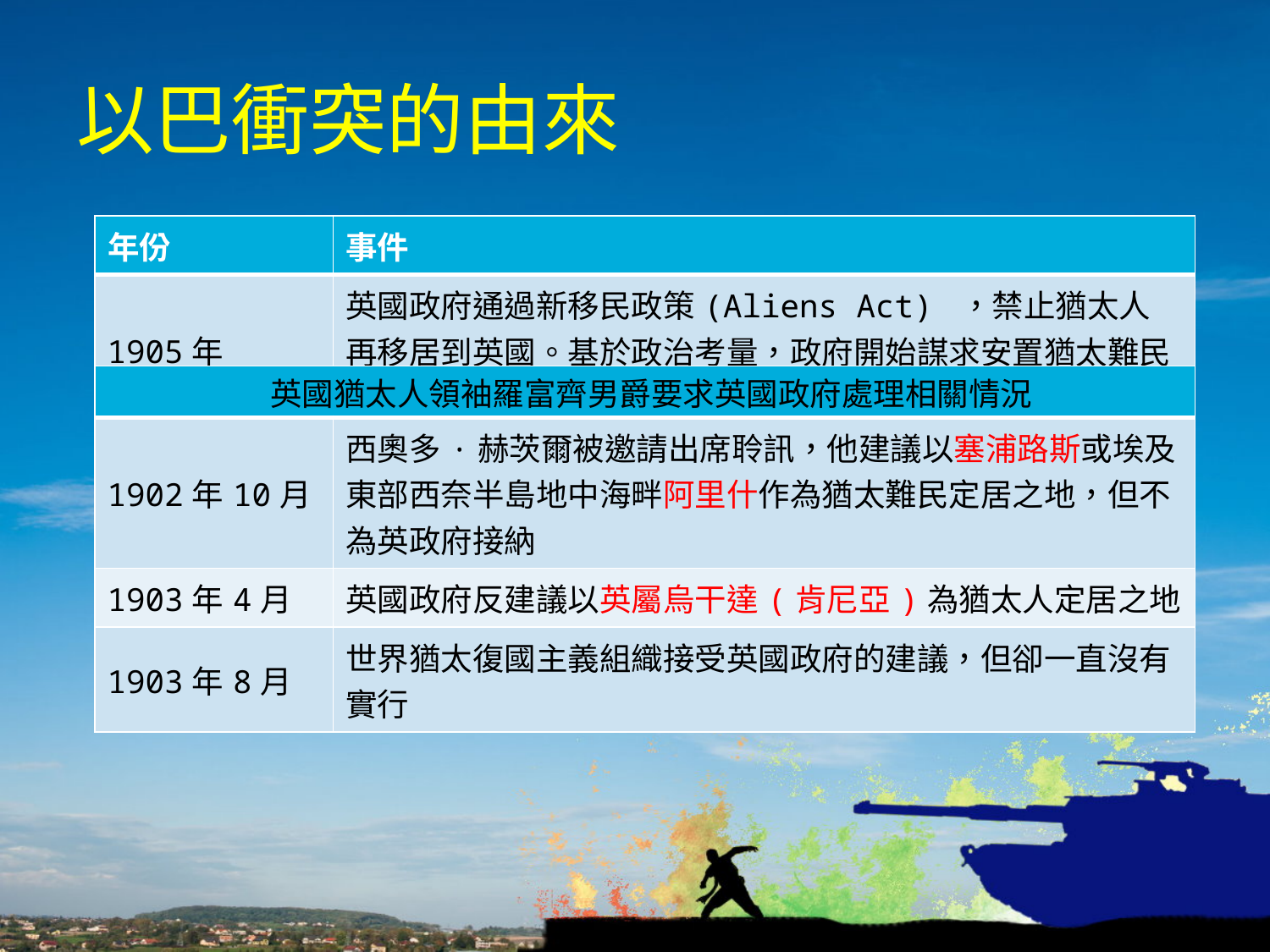

# 以巴衝突的由來
| 年份 | 事件 |
| --- | --- |
| 1905年 | 英國政府通過新移民政策(Aliens Act) ，禁止猶太人再移居到英國。基於政治考量，政府開始謀求安置猶太難民之法。 |
| 英國猶太人領袖羅富齊男爵要求英國政府處理相關情況 |  |
| --- | --- |
| 1902年10月 | 西奧多·赫茨爾被邀請出席聆訊，他建議以塞浦路斯或埃及東部西奈半島地中海畔阿里什作為猶太難民定居之地，但不為英政府接納 |
| 1903年4月 | 英國政府反建議以英屬烏干達(肯尼亞)為猶太人定居之地 |
| 1903年8月 | 世界猶太復國主義組織接受英國政府的建議，但卻一直沒有實行 |